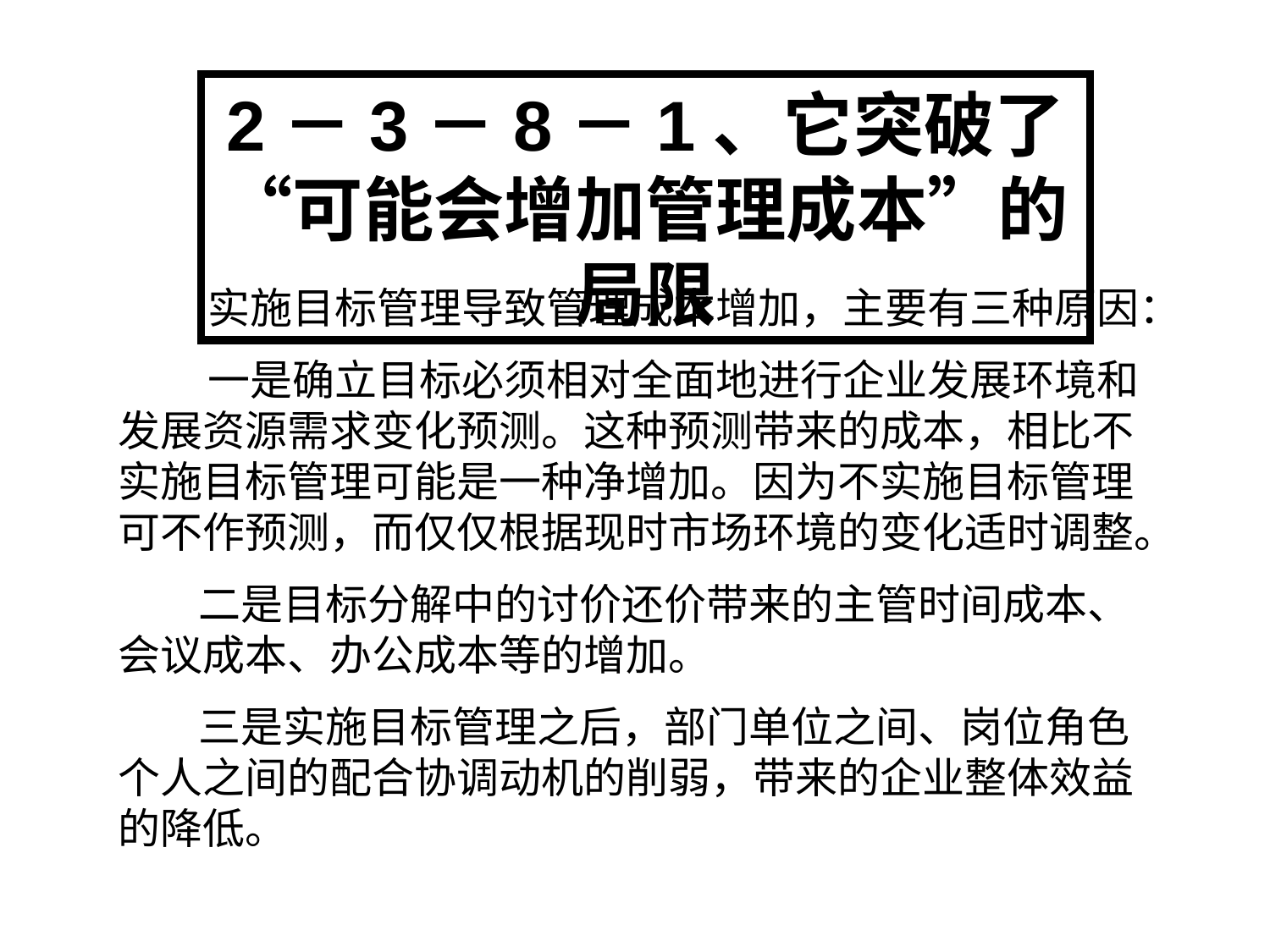

2－3－8－1、它突破了“可能会增加管理成本”的局限
               实施目标管理导致管理成本增加，主要有三种原因：
               一是确立目标必须相对全面地进行企业发展环境和发展资源需求变化预测。这种预测带来的成本，相比不实施目标管理可能是一种净增加。因为不实施目标管理可不作预测，而仅仅根据现时市场环境的变化适时调整。
              二是目标分解中的讨价还价带来的主管时间成本、会议成本、办公成本等的增加。
              三是实施目标管理之后，部门单位之间、岗位角色个人之间的配合协调动机的削弱，带来的企业整体效益的降低。